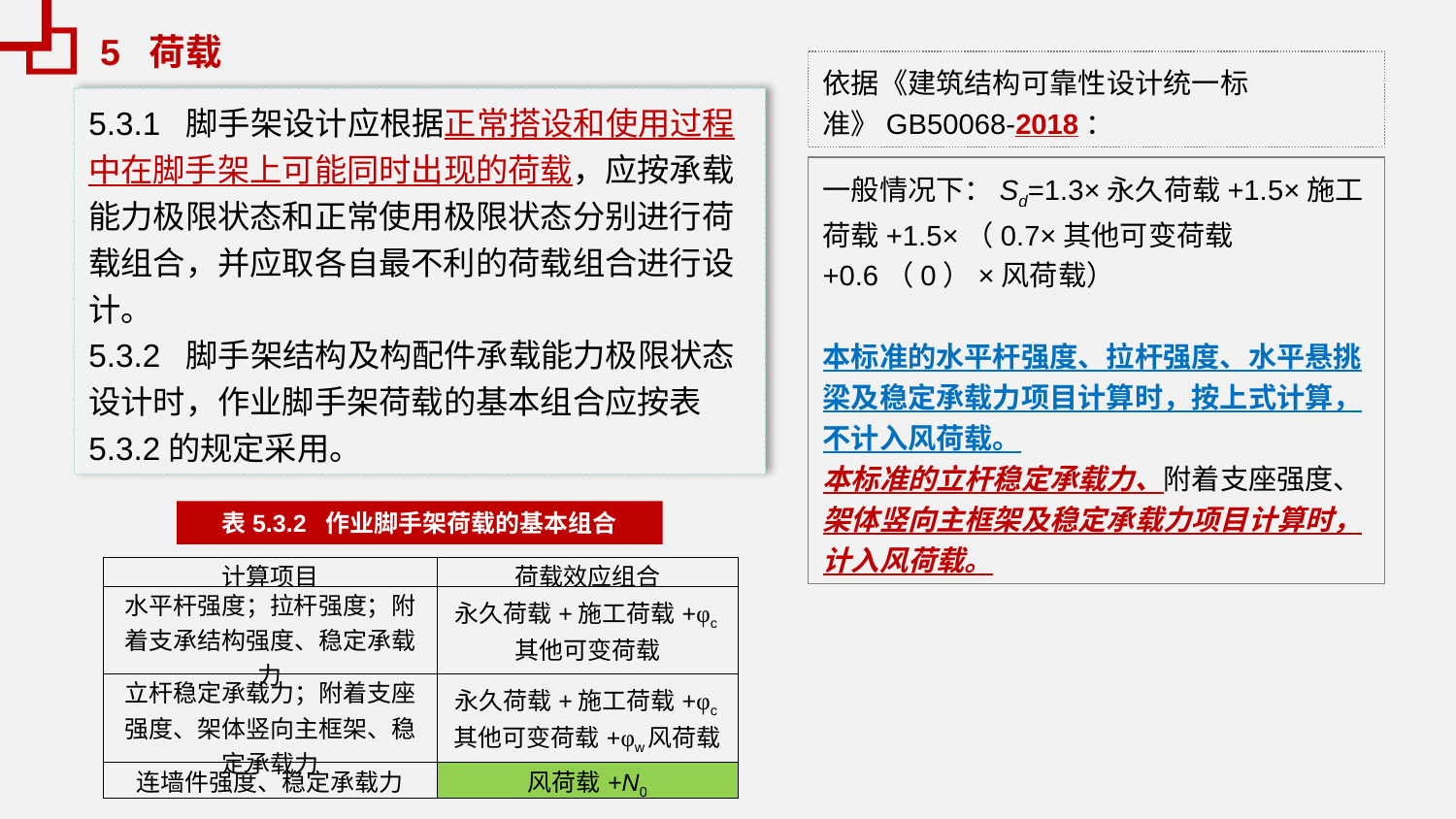

5  荷载

依据《建筑结构可靠性设计统一标准》GB50068-2018：
5.3.1  脚手架设计应根据正常搭设和使用过程中在脚手架上可能同时出现的荷载，应按承载能力极限状态和正常使用极限状态分别进行荷载组合，并应取各自最不利的荷载组合进行设计。
5.3.2  脚手架结构及构配件承载能力极限状态设计时，作业脚手架荷载的基本组合应按表5.3.2的规定采用。
一般情况下：Sd=1.3×永久荷载+1.5×施工荷载+1.5×（0.7×其他可变荷载+0.6（0）×风荷载）

本标准的水平杆强度、拉杆强度、水平悬挑梁及稳定承载力项目计算时，按上式计算，不计入风荷载。
本标准的立杆稳定承载力、附着支座强度、架体竖向主框架及稳定承载力项目计算时，计入风荷载。
表5.3.2  作业脚手架荷载的基本组合
| 计算项目 | 荷载效应组合 |
| --- | --- |
| 水平杆强度；拉杆强度；附着支承结构强度、稳定承载力 | 永久荷载+施工荷载+φc其他可变荷载 |
| 立杆稳定承载力；附着支座强度、架体竖向主框架、稳定承载力 | 永久荷载+施工荷载+φc其他可变荷载+φw风荷载 |
| 连墙件强度、稳定承载力 | 风荷载+N0 |